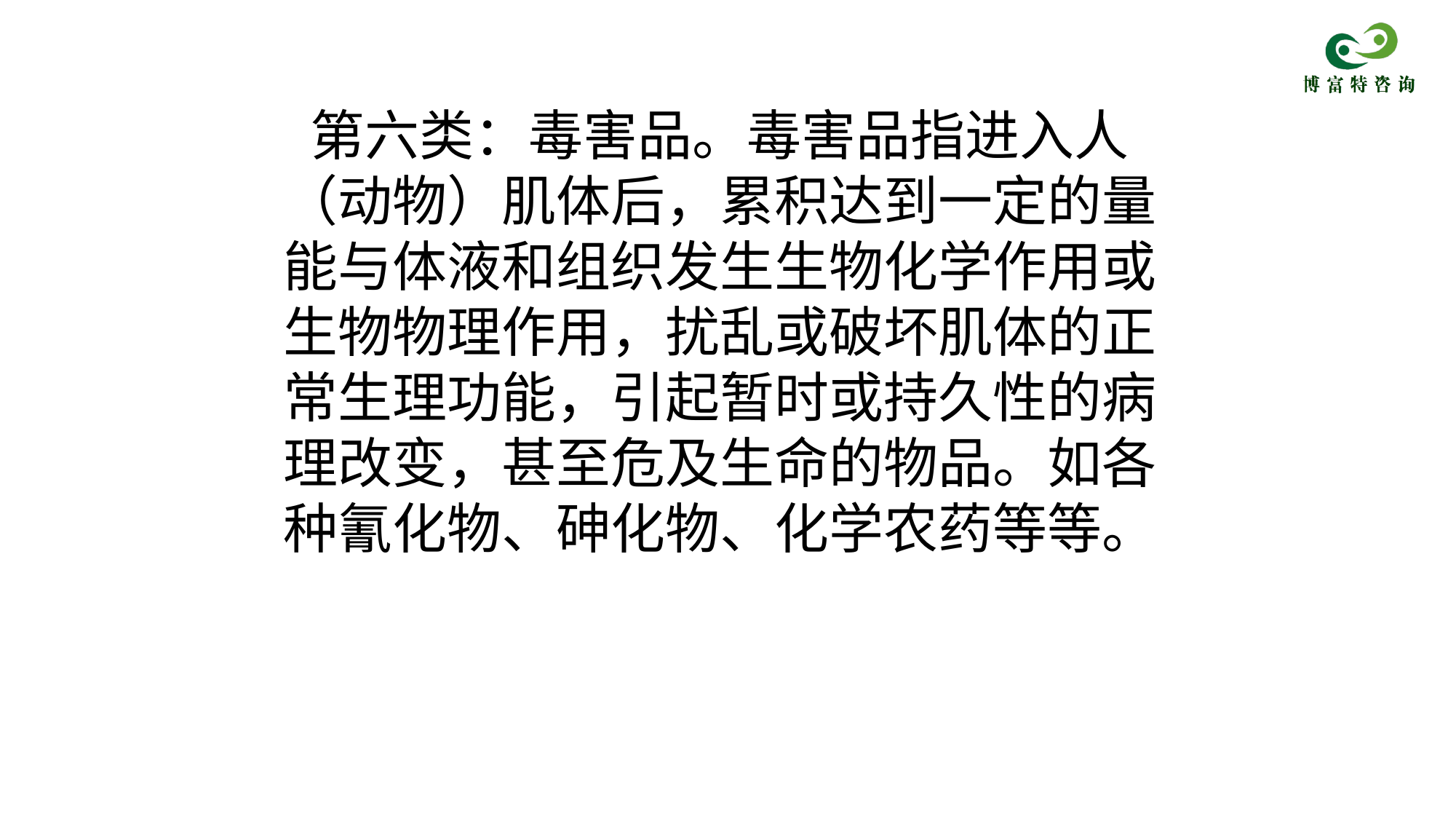

第六类：毒害品。毒害品指进入人（动物）肌体后，累积达到一定的量能与体液和组织发生生物化学作用或生物物理作用，扰乱或破坏肌体的正常生理功能，引起暂时或持久性的病理改变，甚至危及生命的物品。如各种氰化物、砷化物、化学农药等等。